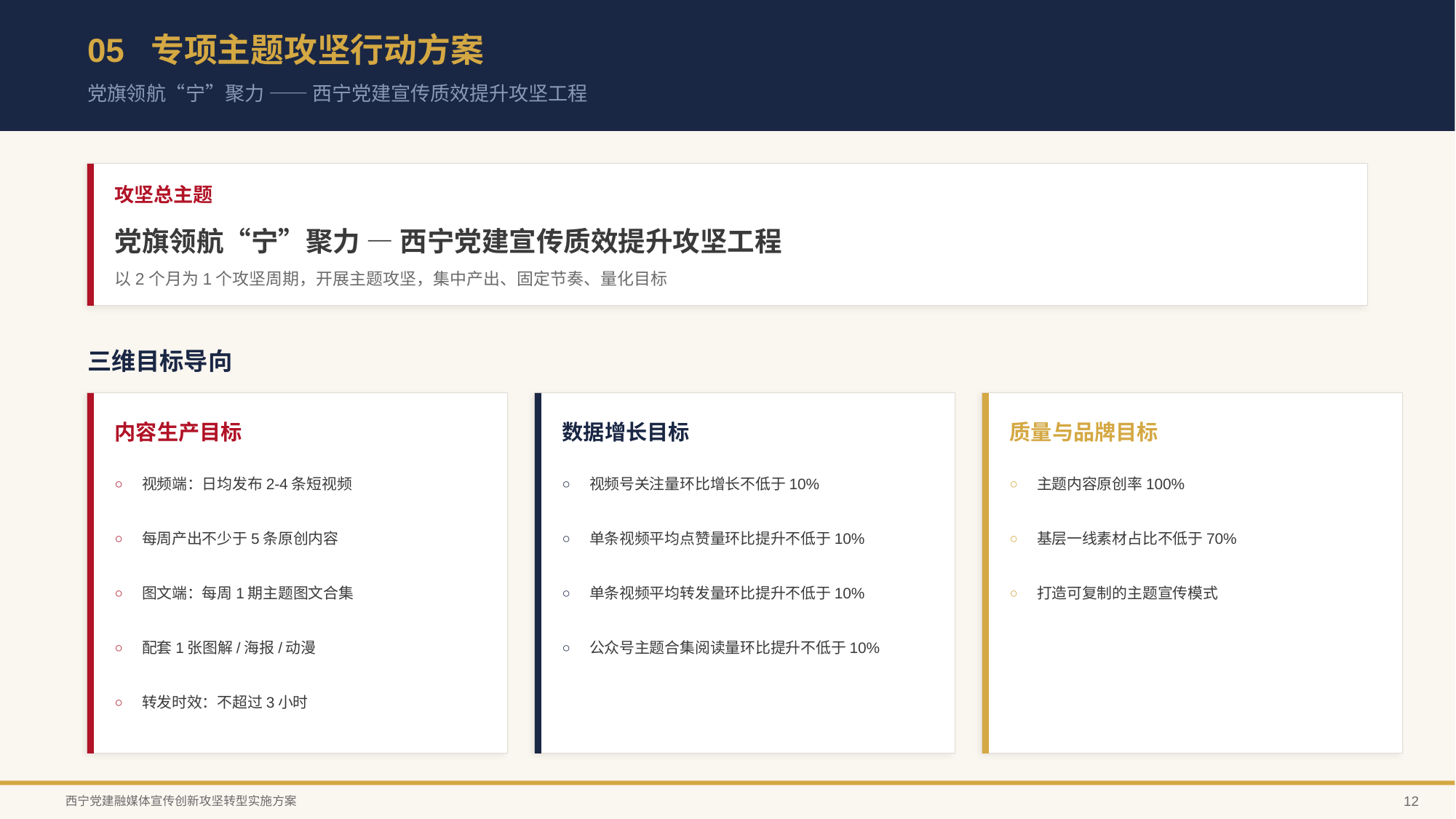

05  专项主题攻坚行动方案
党旗领航“宁”聚力 —— 西宁党建宣传质效提升攻坚工程

攻坚总主题
党旗领航“宁”聚力 — 西宁党建宣传质效提升攻坚工程
以2个月为1个攻坚周期，开展主题攻坚，集中产出、固定节奏、量化目标
三维目标导向

内容生产目标
数据增长目标
质量与品牌目标
○
视频端：日均发布2-4条短视频
○
视频号关注量环比增长不低于10%
○
主题内容原创率100%
○
每周产出不少于5条原创内容
○
单条视频平均点赞量环比提升不低于10%
○
基层一线素材占比不低于70%
○
图文端：每周1期主题图文合集
○
单条视频平均转发量环比提升不低于10%
○
打造可复制的主题宣传模式
○
配套1张图解/海报/动漫
○
公众号主题合集阅读量环比提升不低于10%
○
转发时效：不超过3小时

西宁党建融媒体宣传创新攻坚转型实施方案
12